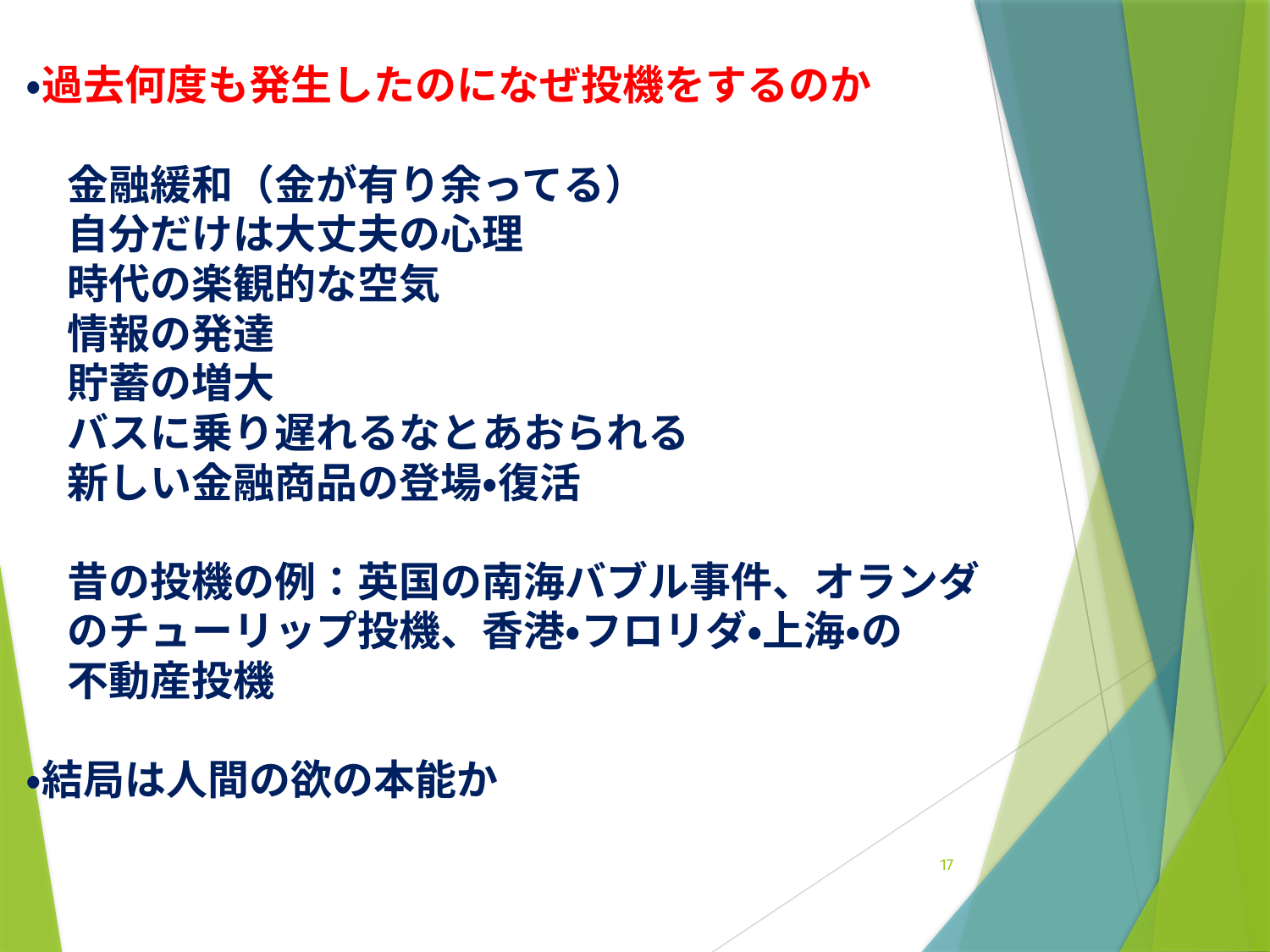

# ・過去何度も発生したのになぜ投機をするのか 　金融緩和（金が有り余ってる） 　自分だけは大丈夫の心理 　時代の楽観的な空気 　情報の発達 　貯蓄の増大 　バスに乗り遅れるなとあおられる 　新しい金融商品の登場・復活 　昔の投機の例：英国の南海バブル事件、オランダ 　のチューリップ投機、香港・フロリダ・上海・の 　不動産投機 ・結局は人間の欲の本能か
17